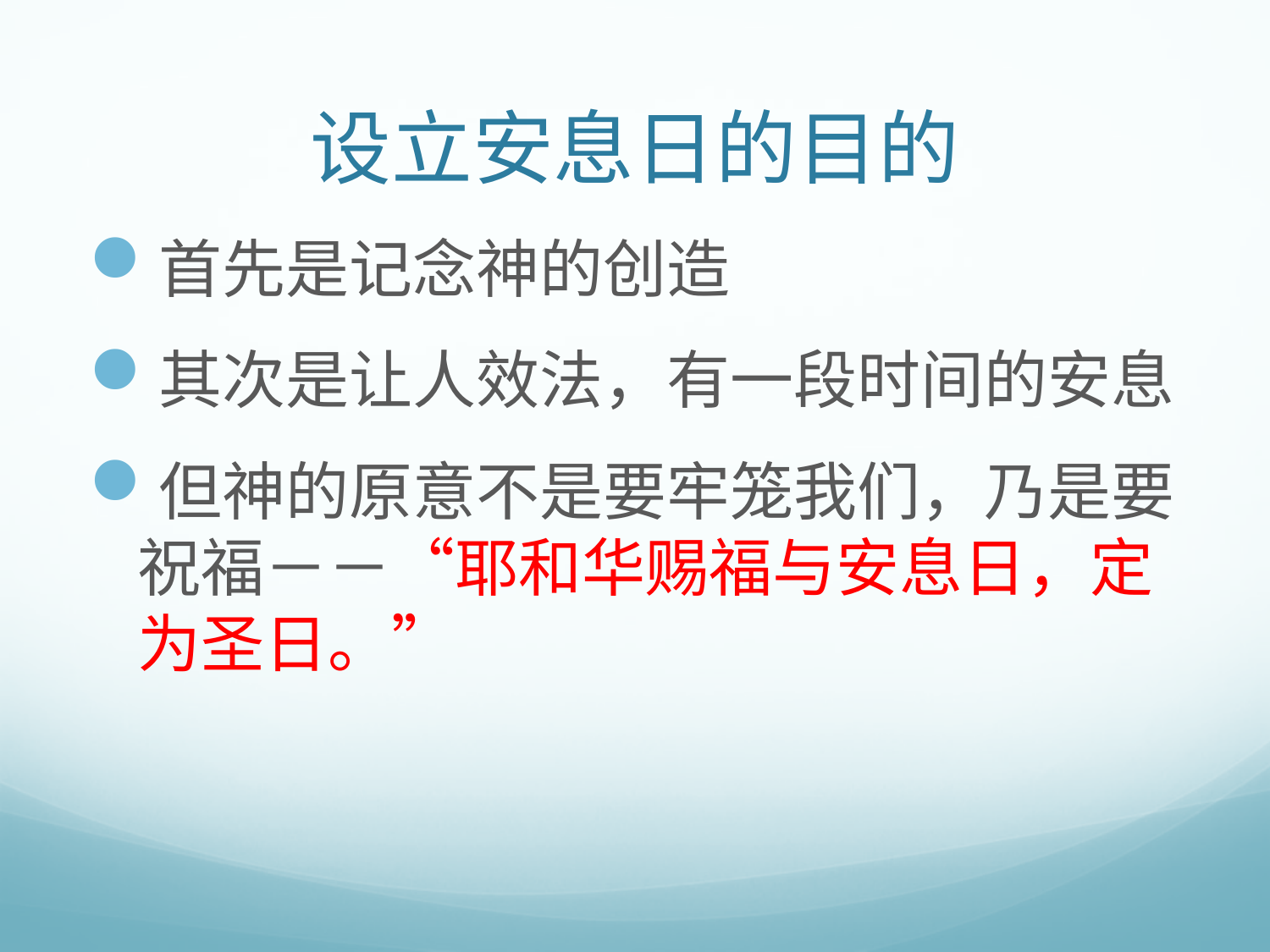

# 设立安息日的目的
首先是记念神的创造
其次是让人效法，有一段时间的安息
但神的原意不是要牢笼我们，乃是要祝福－－“耶和华赐福与安息日，定为圣日。”